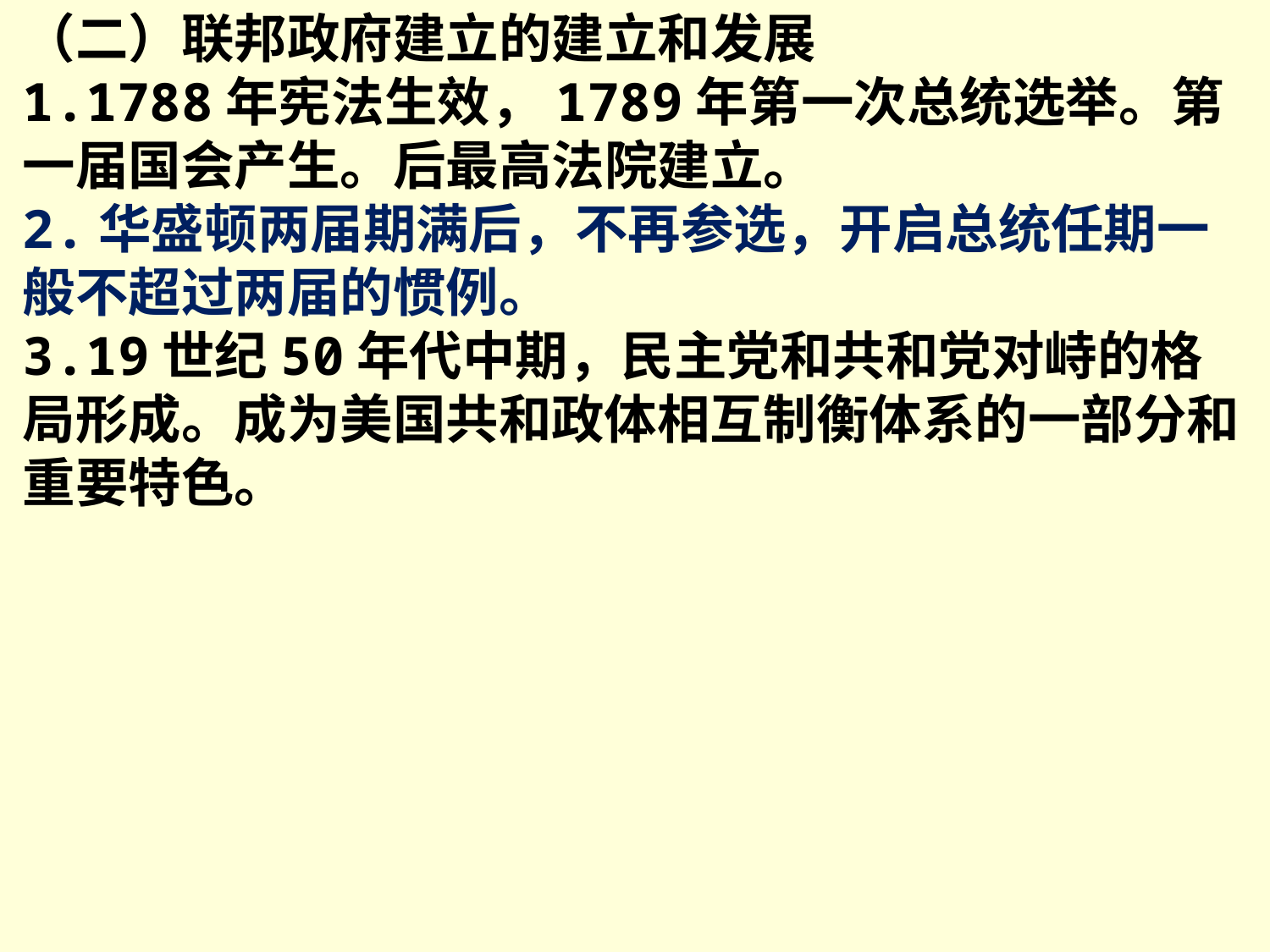

（二）联邦政府建立的建立和发展
1.1788年宪法生效，1789年第一次总统选举。第一届国会产生。后最高法院建立。
2.华盛顿两届期满后，不再参选，开启总统任期一般不超过两届的惯例。
3.19世纪50年代中期，民主党和共和党对峙的格局形成。成为美国共和政体相互制衡体系的一部分和重要特色。